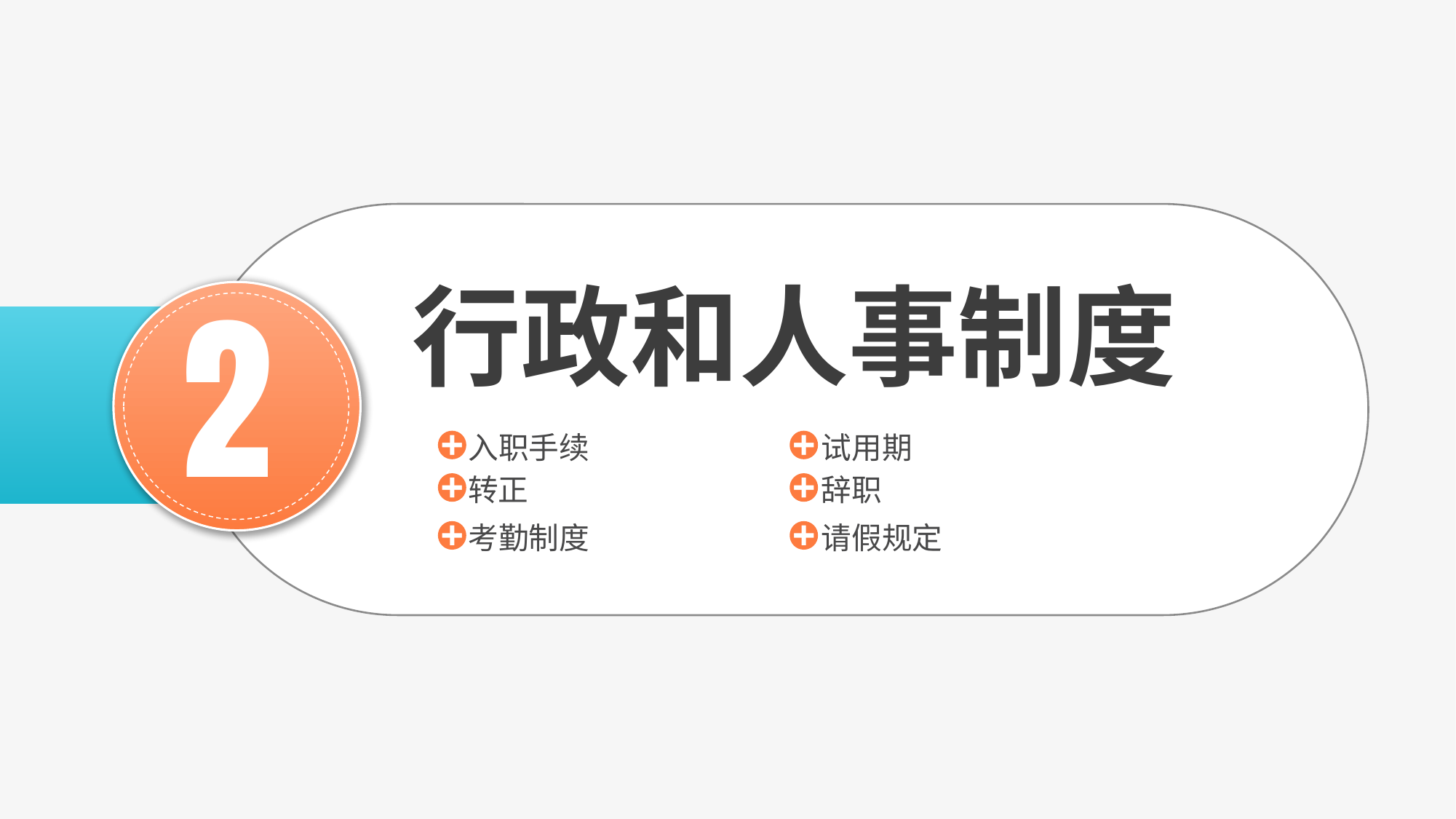

行政和人事制度

2

入职手续
试用期

转正
辞职

考勤制度
请假规定